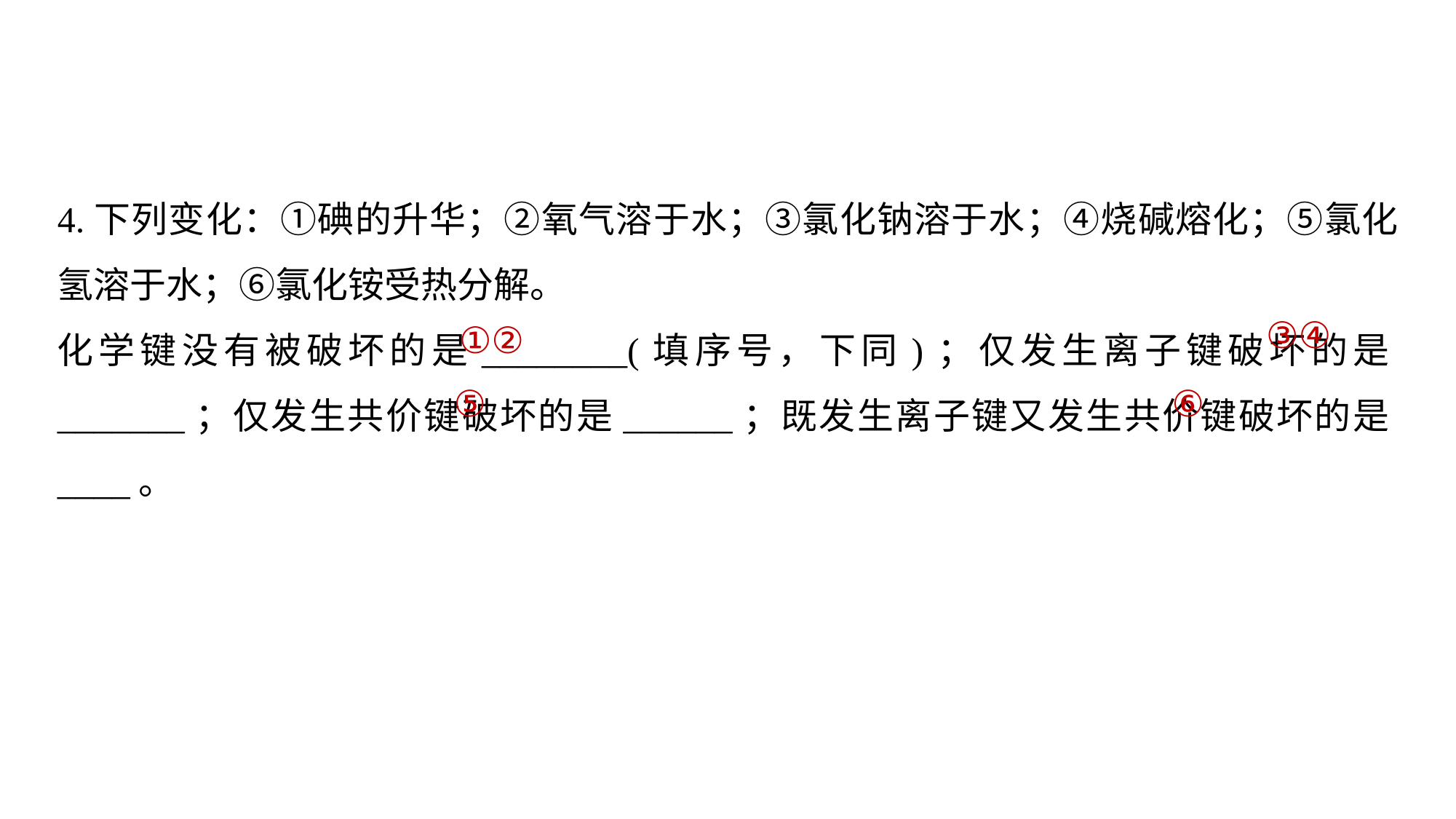

4.下列变化：①碘的升华；②氧气溶于水；③氯化钠溶于水；④烧碱熔化；⑤氯化氢溶于水；⑥氯化铵受热分解。
化学键没有被破坏的是________(填序号，下同)；仅发生离子键破坏的是_______；仅发生共价键破坏的是______；既发生离子键又发生共价键破坏的是____。
③④
①②
⑥
⑤